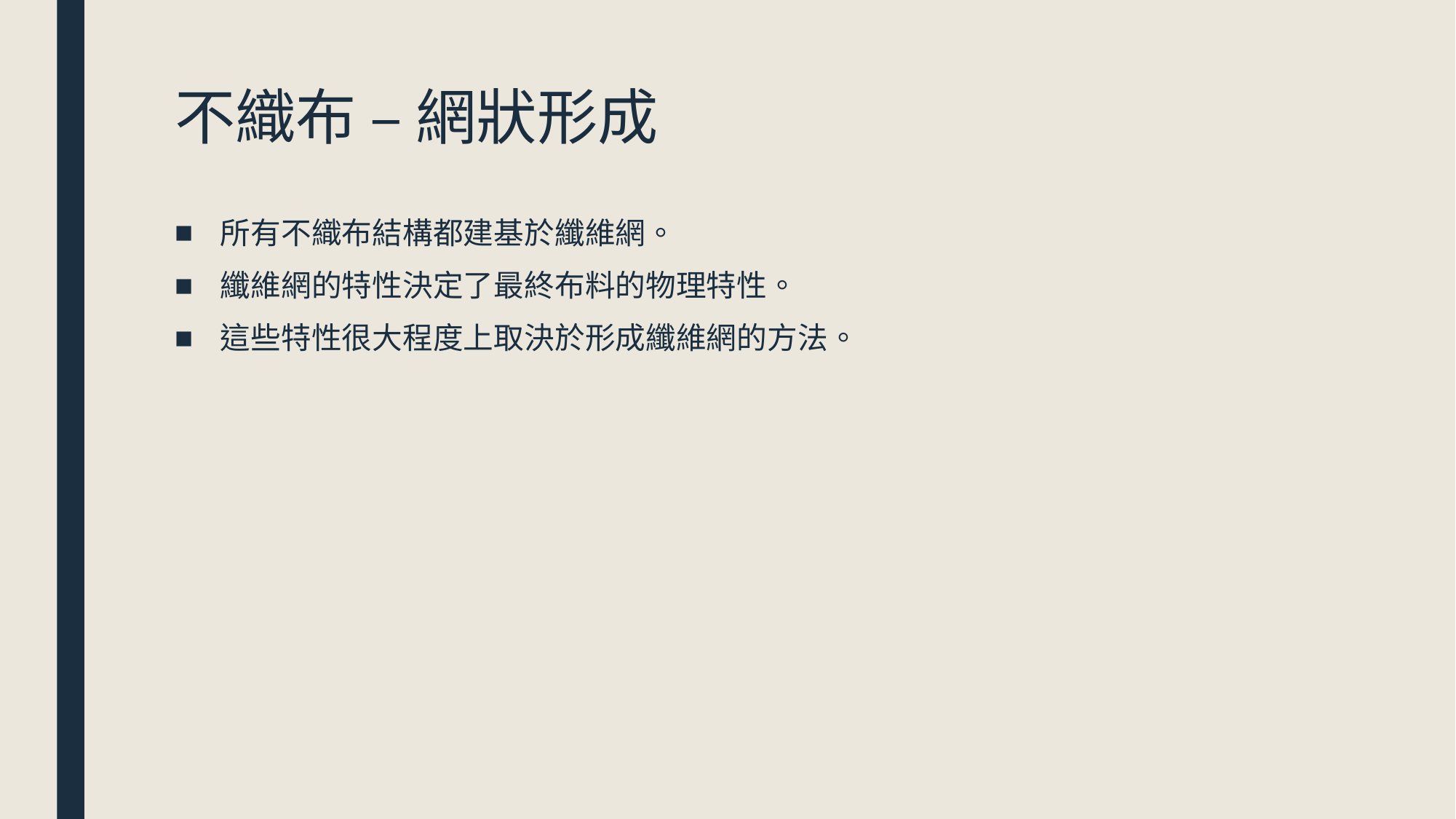

# 不織布 – 網狀形成
所有不織布結構都建基於纖維網。
纖維網的特性決定了最終布料的物理特性。
這些特性很大程度上取決於形成纖維網的方法。